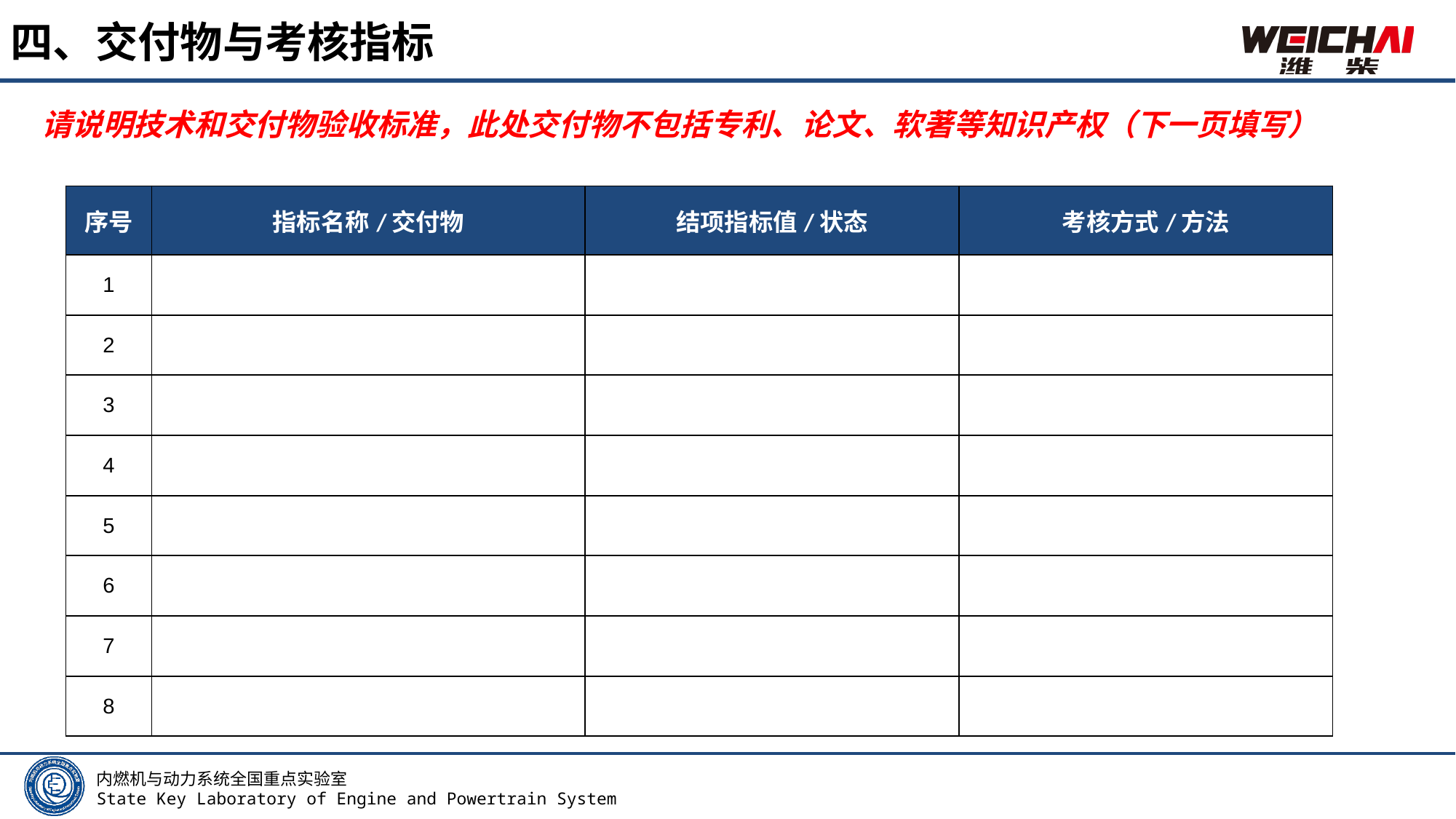

# 四、交付物与考核指标
请说明技术和交付物验收标准，此处交付物不包括专利、论文、软著等知识产权（下一页填写）

| 序号 | 指标名称/交付物 | 结项指标值/状态 | 考核方式/方法 |
| --- | --- | --- | --- |
| 1 |  |  |  |
| 2 |  |  |  |
| 3 |  |  |  |
| 4 |  |  |  |
| 5 |  |  |  |
| 6 |  |  |  |
| 7 |  |  |  |
| 8 |  |  |  |